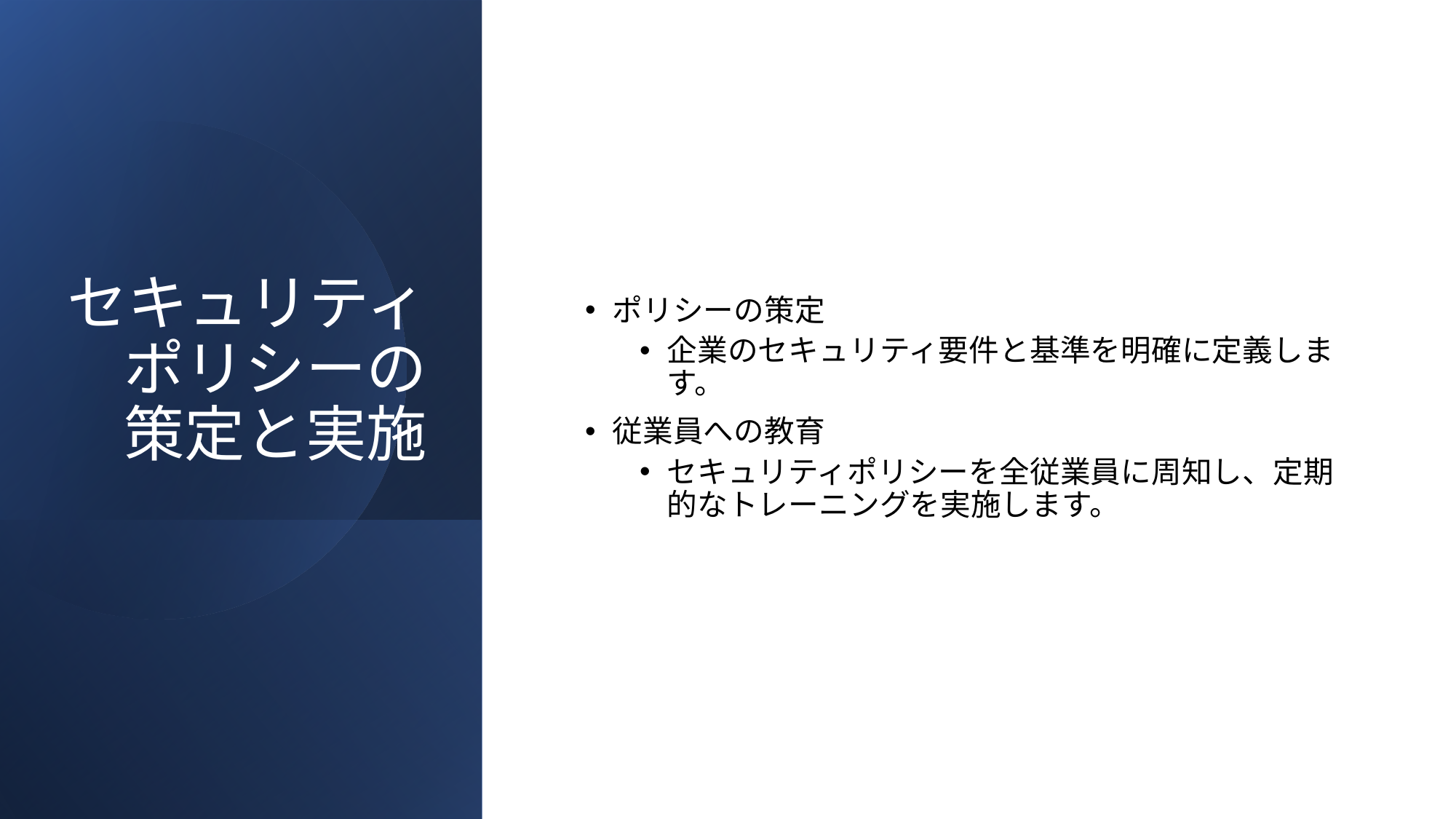

# セキュリティポリシーの策定と実施
ポリシーの策定
企業のセキュリティ要件と基準を明確に定義します。
従業員への教育
セキュリティポリシーを全従業員に周知し、定期的なトレーニングを実施します。